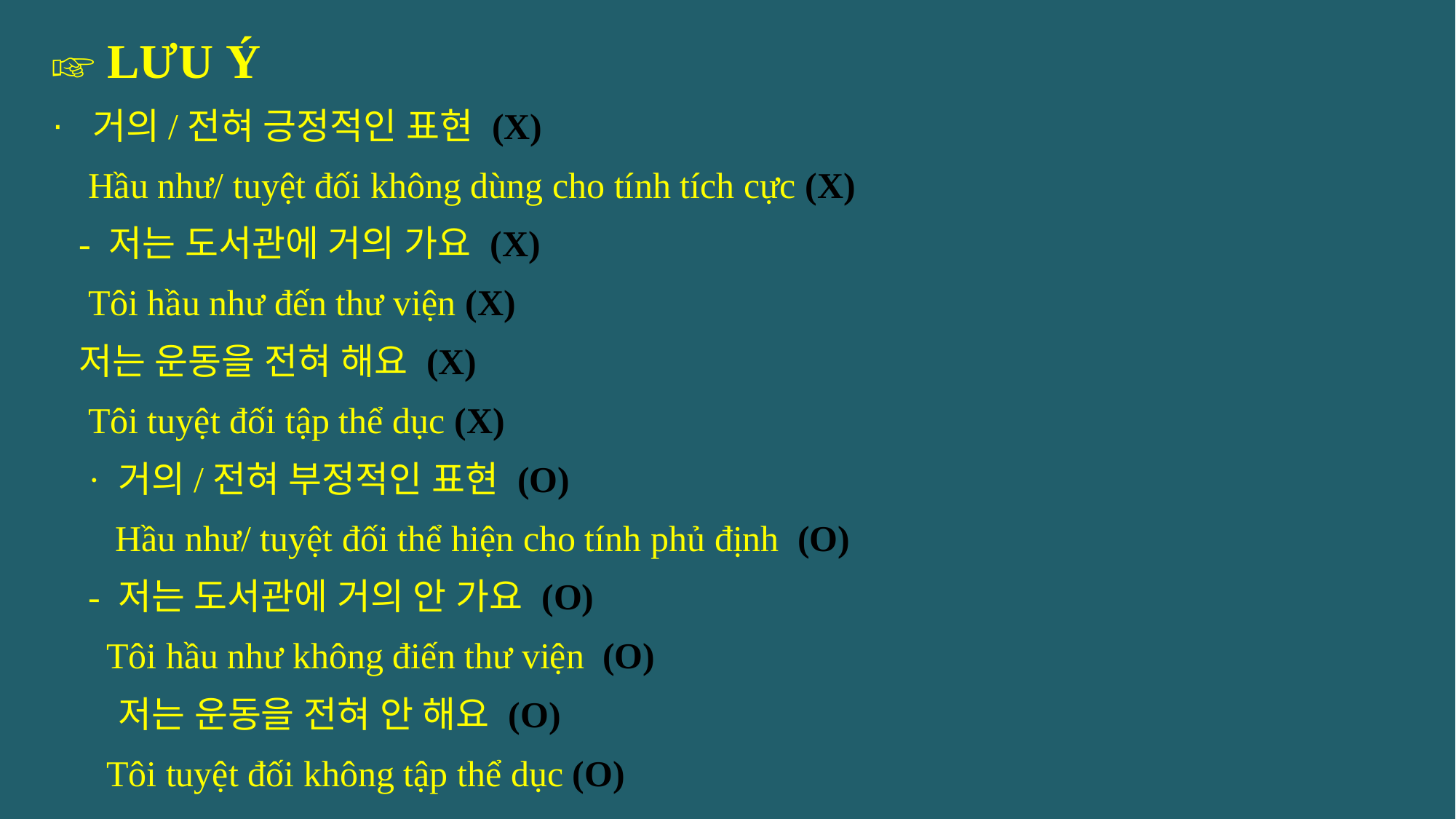

☞ LƯU Ý
거의/전혀 긍정적인 표현 (X)
Hầu như/ tuyệt đối không dùng cho tính tích cực (X)
- 저는 도서관에 거의 가요 (X)
 Tôi hầu như đến thư viện (X)
저는 운동을 전혀 해요 (X)
 Tôi tuyệt đối tập thể dục (X)
 · 거의/전혀 부정적인 표현 (O)
    Hầu như/ tuyệt đối thể hiện cho tính phủ định  (O)
 - 저는 도서관에 거의 안 가요 (O)
   Tôi hầu như không điến thư viện  (O)
   저는 운동을 전혀 안 해요 (O)
   Tôi tuyệt đối không tập thể dục (O)